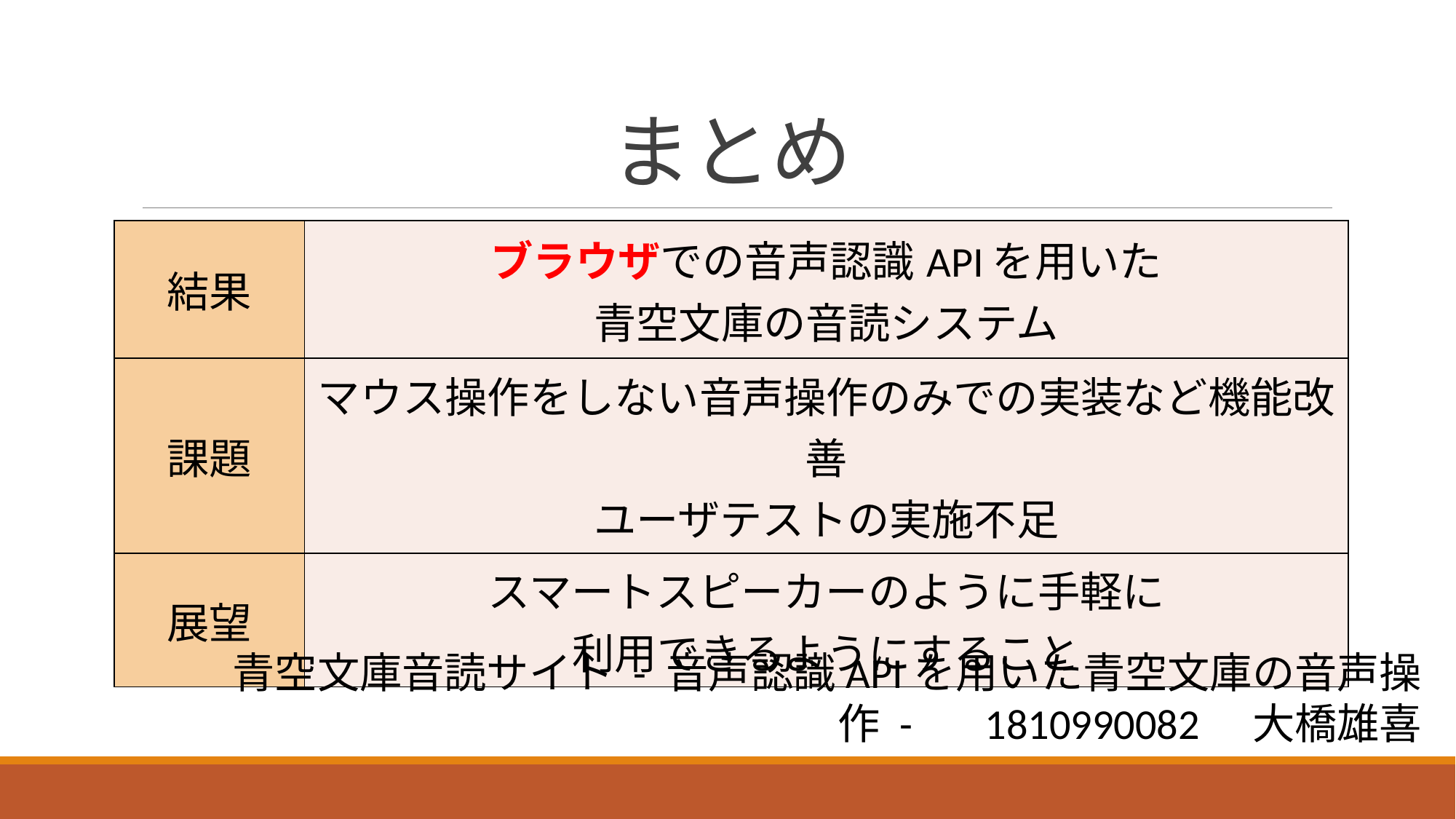

# まとめ
| 結果 | ブラウザでの音声認識APIを用いた 青空文庫の音読システム |
| --- | --- |
| 課題 | マウス操作をしない音声操作のみでの実装など機能改善 ユーザテストの実施不足 |
| 展望 | スマートスピーカーのように手軽に 利用できるようにすること |
青空文庫音読サイト - 音声認識APIを用いた青空文庫の音声操作 - 　1810990082　大橋雄喜